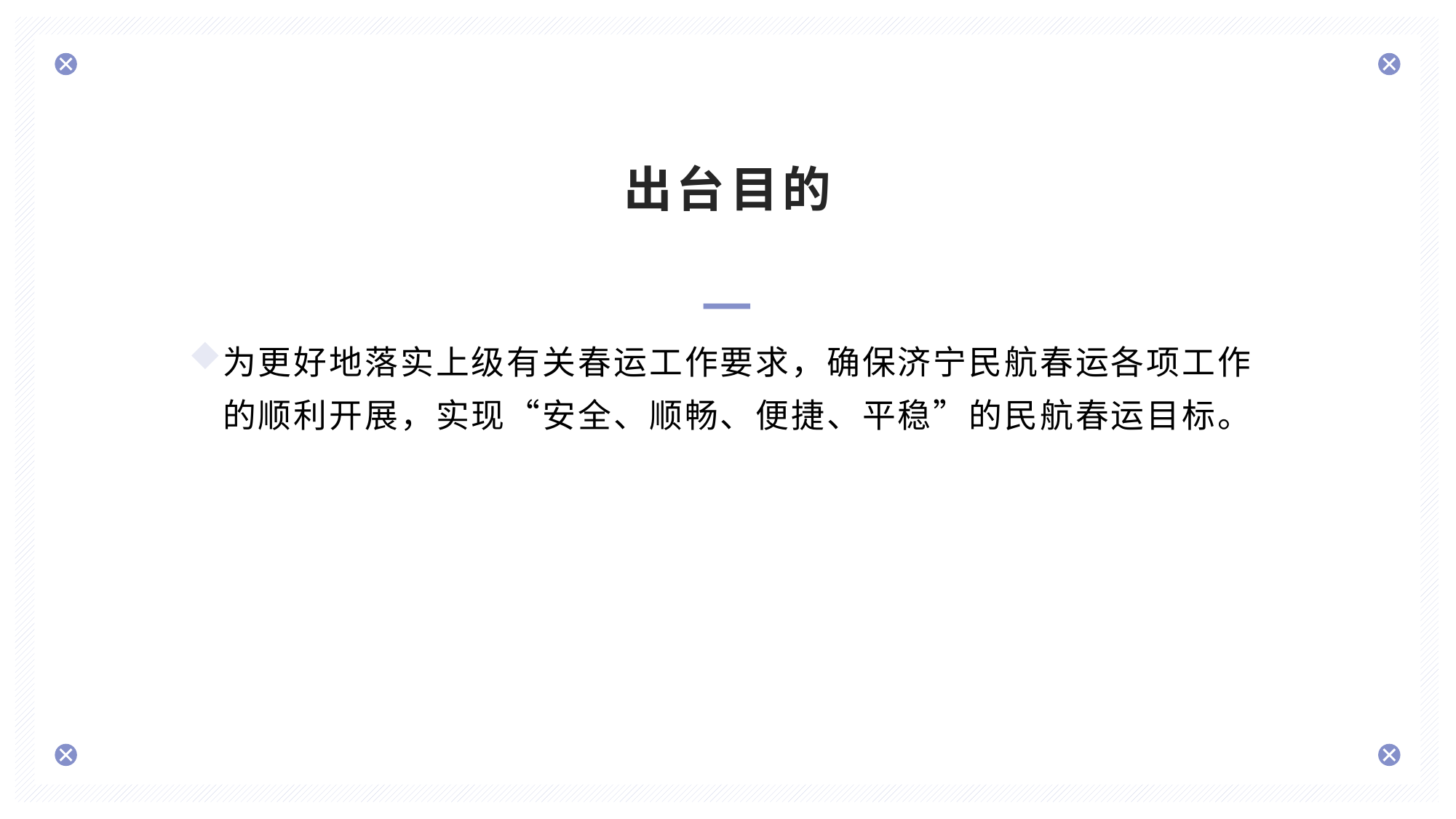

出台目的
为更好地落实上级有关春运工作要求，确保济宁民航春运各项工作的顺利开展，实现“安全、顺畅、便捷、平稳”的民航春运目标。